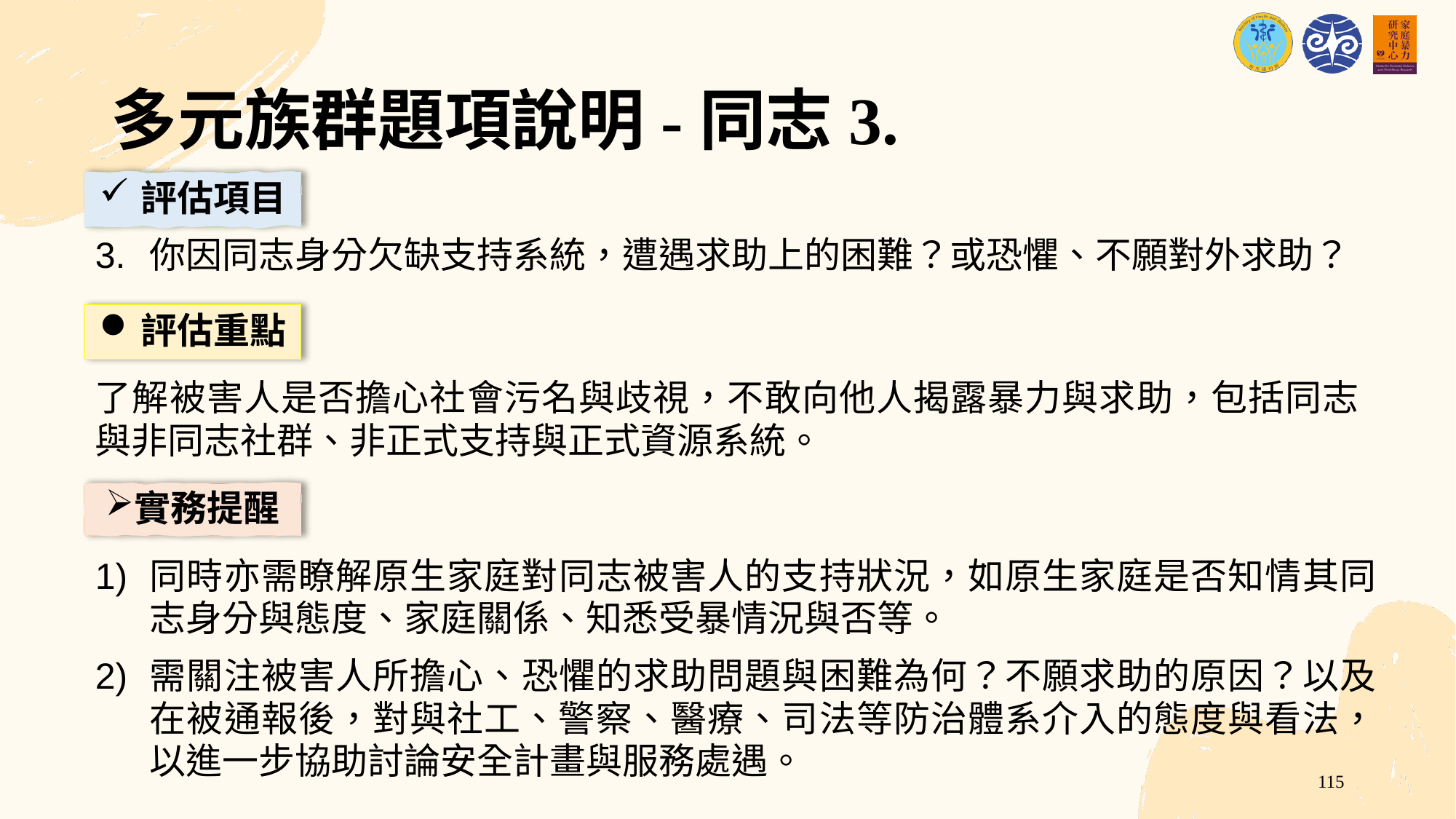

# 多元族群題項說明-同志3.
評估項目
你因同志身分欠缺支持系統，遭遇求助上的困難？或恐懼、不願對外求助？
評估重點
了解被害人是否擔心社會污名與歧視，不敢向他人揭露暴力與求助，包括同志與非同志社群、非正式支持與正式資源系統。
實務提醒
同時亦需瞭解原生家庭對同志被害人的支持狀況，如原生家庭是否知情其同志身分與態度、家庭關係、知悉受暴情況與否等。
需關注被害人所擔心、恐懼的求助問題與困難為何？不願求助的原因？以及在被通報後，對與社工、警察、醫療、司法等防治體系介入的態度與看法，以進一步協助討論安全計畫與服務處遇。
115